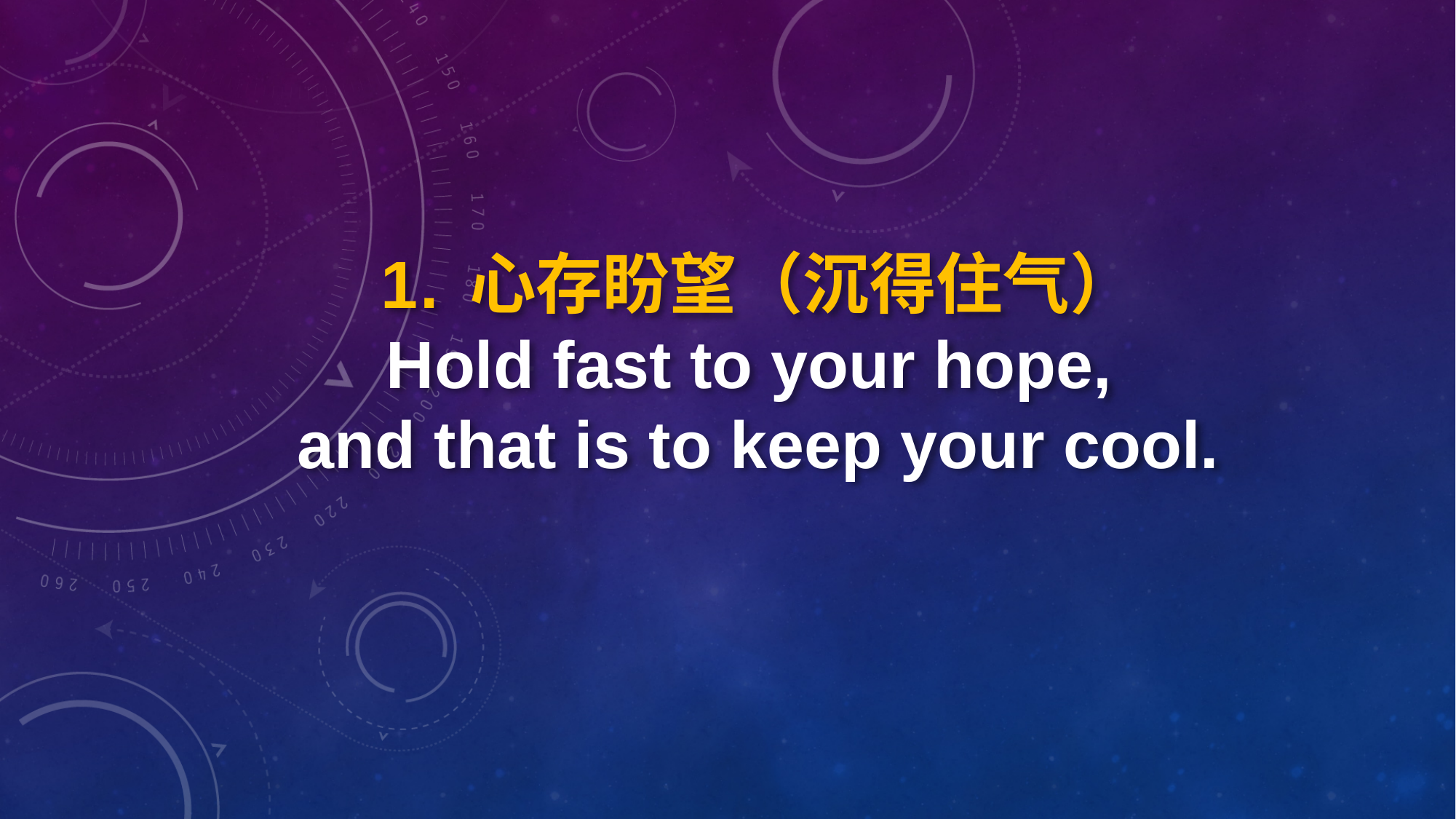

心存盼望（沉得住气）
Hold fast to your hope,
and that is to keep your cool.